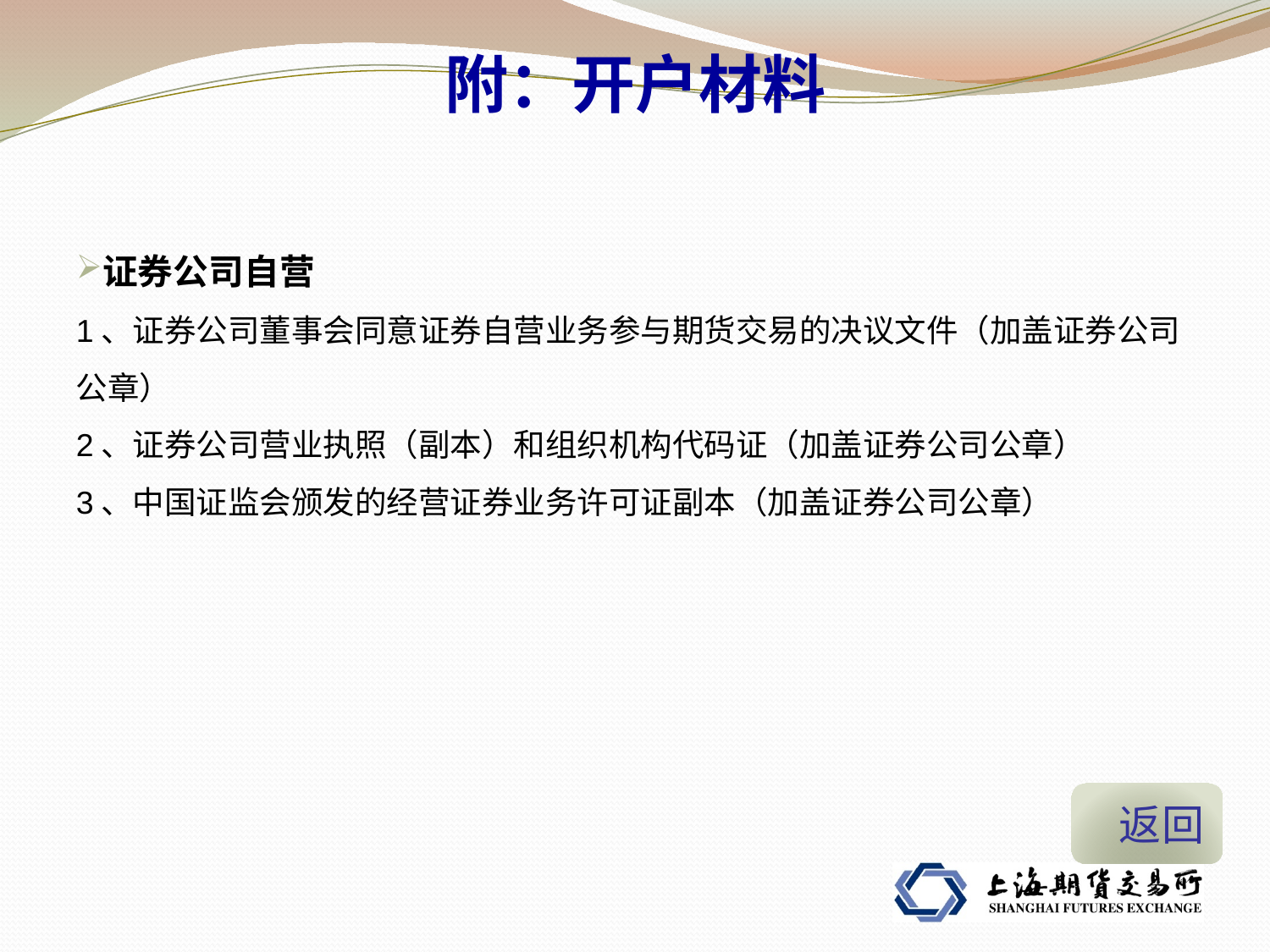

# 附：开户材料
证券公司自营
1、证券公司董事会同意证券自营业务参与期货交易的决议文件（加盖证券公司公章）
2、证券公司营业执照（副本）和组织机构代码证（加盖证券公司公章）
3、中国证监会颁发的经营证券业务许可证副本（加盖证券公司公章）

  返回